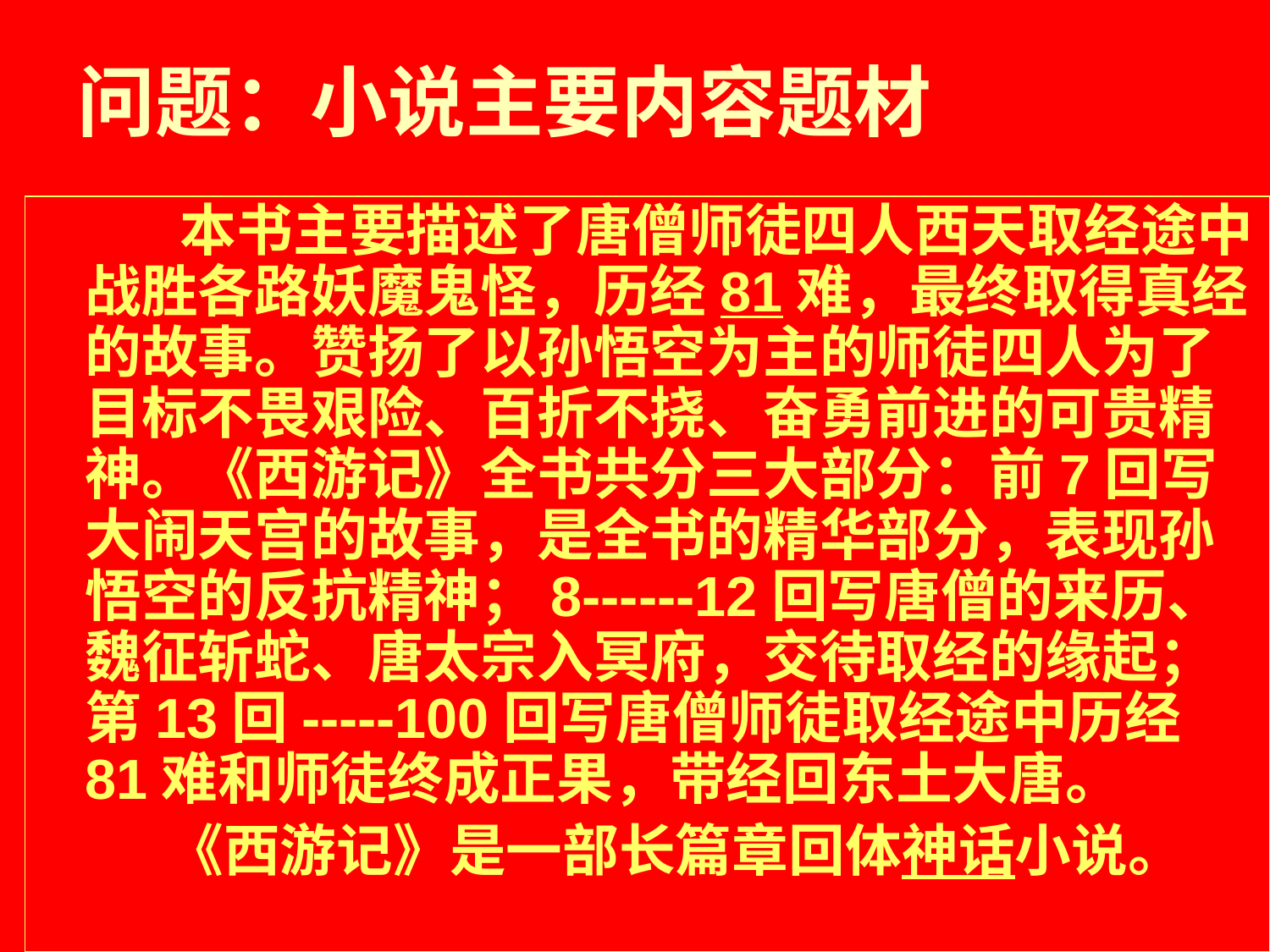

# 问题：小说主要内容题材
          本书主要描述了唐僧师徒四人西天取经途中战胜各路妖魔鬼怪，历经81难，最终取得真经的故事。赞扬了以孙悟空为主的师徒四人为了目标不畏艰险、百折不挠、奋勇前进的可贵精神。《西游记》全书共分三大部分：前7回写大闹天宫的故事，是全书的精华部分，表现孙悟空的反抗精神；8------12回写唐僧的来历、魏征斩蛇、唐太宗入冥府，交待取经的缘起；第13回-----100回写唐僧师徒取经途中历经81难和师徒终成正果，带经回东土大唐。
         《西游记》是一部长篇章回体神话小说。